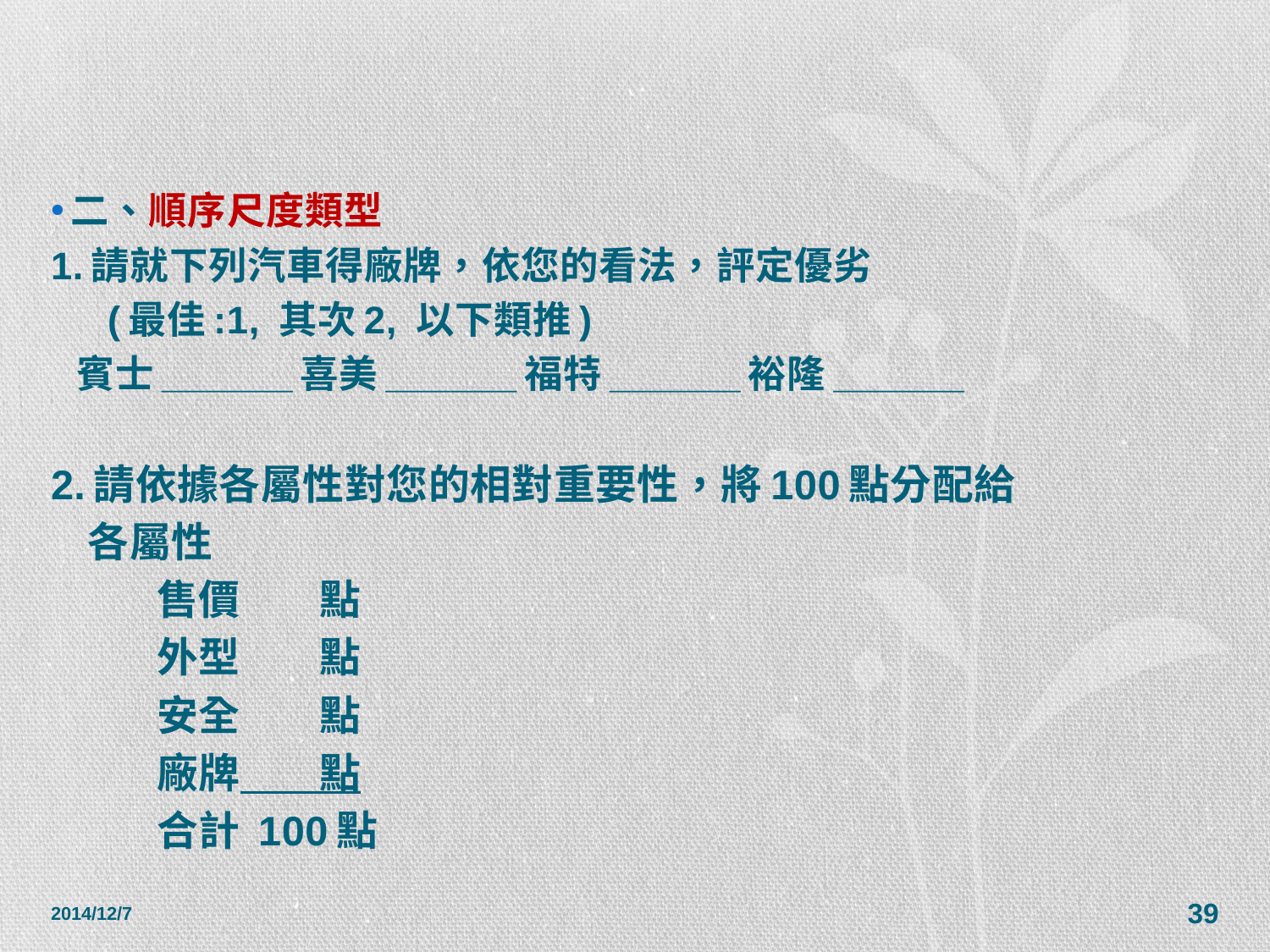

#
二、順序尺度類型
1.請就下列汽車得廠牌，依您的看法，評定優劣
     (最佳:1, 其次2, 以下類推)
  賓士______喜美______福特______裕隆______

2.請依據各屬性對您的相對重要性，將100點分配給
   各屬性
          售價        點
          外型        點
          安全        點
          廠牌        點
          合計 100點
2014/12/7
39